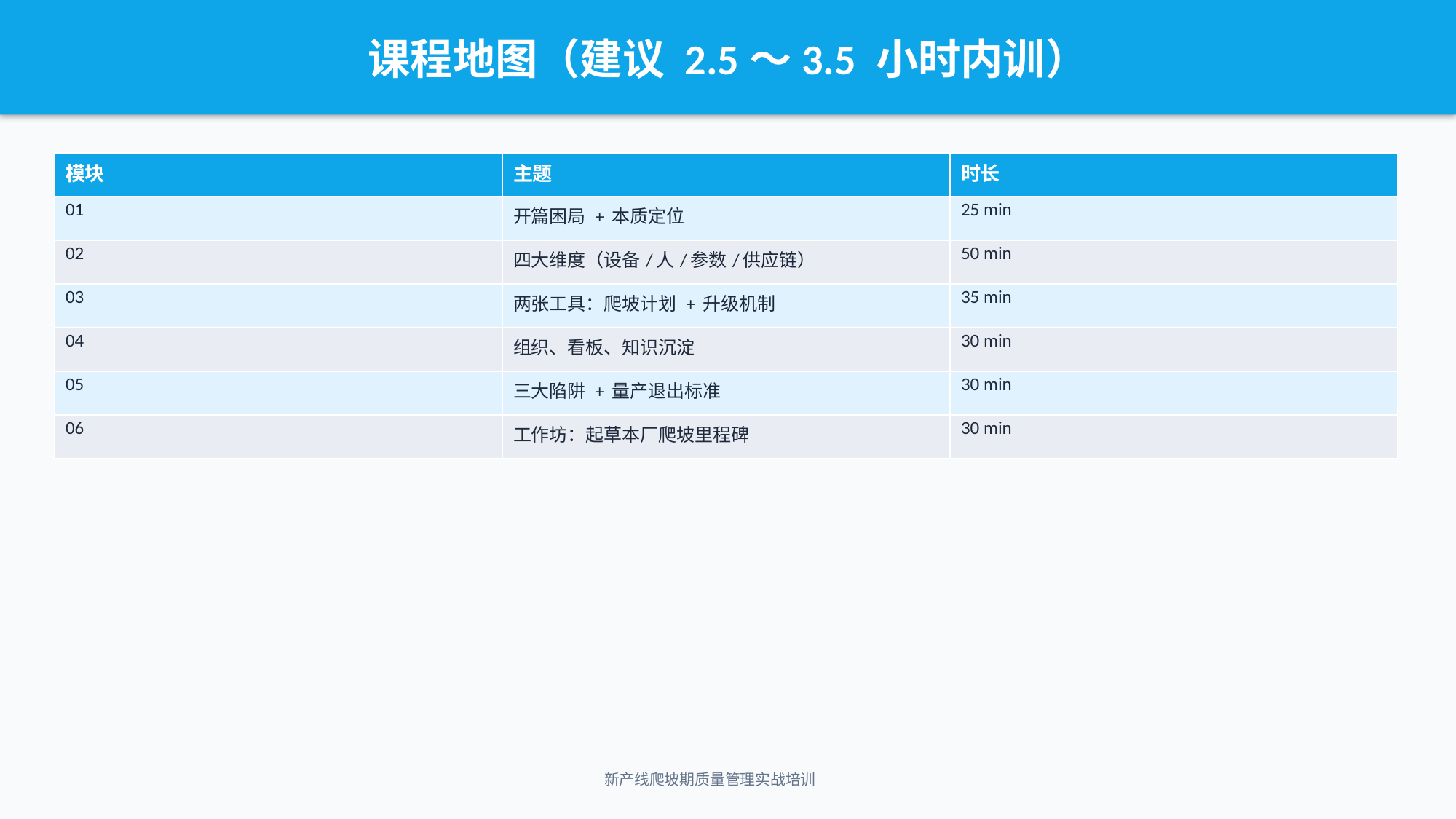

课程地图（建议 2.5～3.5 小时内训）
| 模块 | 主题 | 时长 |
| --- | --- | --- |
| 01 | 开篇困局 + 本质定位 | 25 min |
| 02 | 四大维度（设备/人/参数/供应链） | 50 min |
| 03 | 两张工具：爬坡计划 + 升级机制 | 35 min |
| 04 | 组织、看板、知识沉淀 | 30 min |
| 05 | 三大陷阱 + 量产退出标准 | 30 min |
| 06 | 工作坊：起草本厂爬坡里程碑 | 30 min |
新产线爬坡期质量管理实战培训